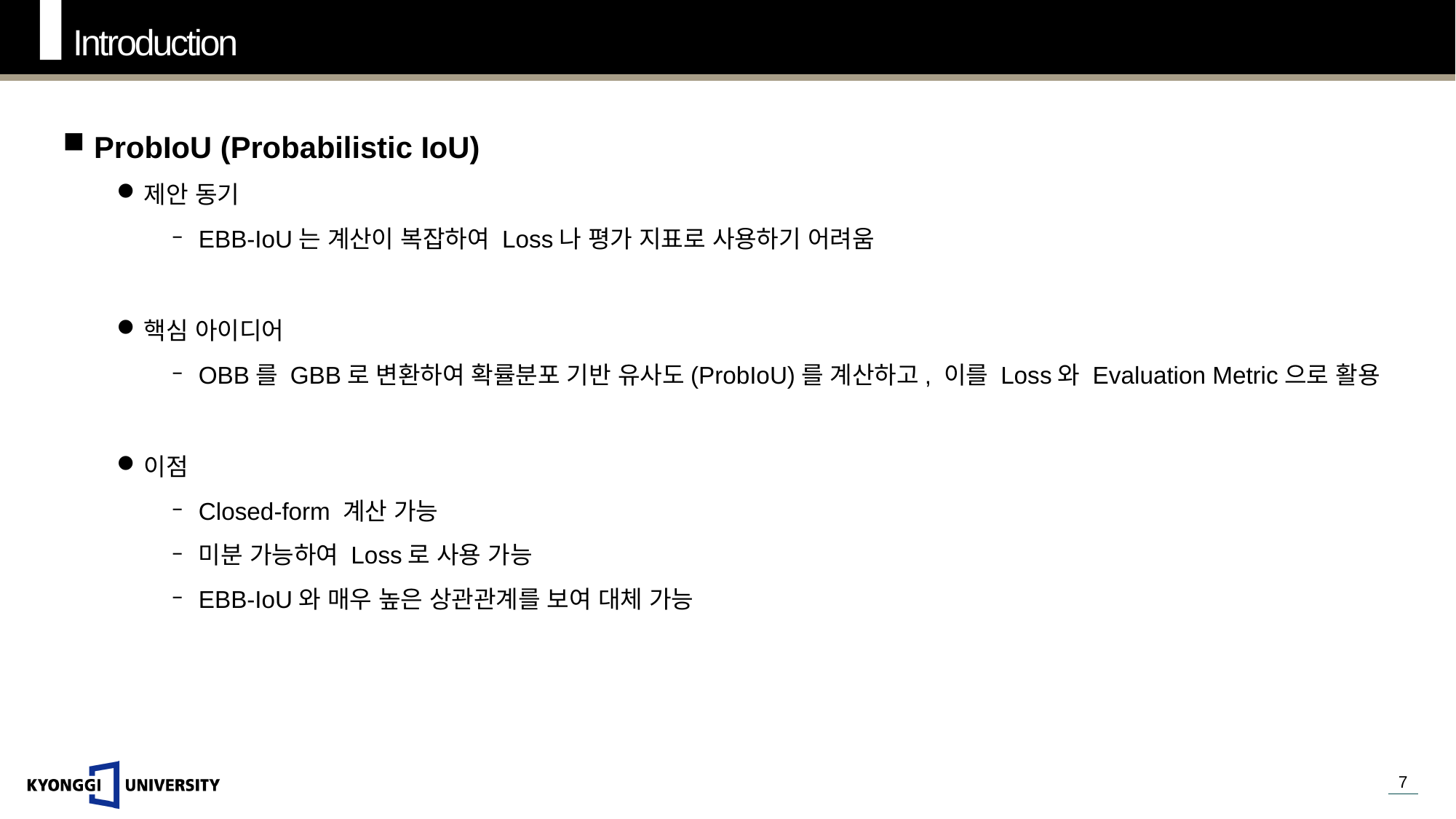

Introduction
ProbIoU (Probabilistic IoU)
제안 동기
EBB-IoU는 계산이 복잡하여 Loss나 평가 지표로 사용하기 어려움

핵심 아이디어
OBB를 GBB로 변환하여 확률분포 기반 유사도(ProbIoU)를 계산하고, 이를 Loss와 Evaluation Metric으로 활용

이점
Closed-form 계산 가능
미분 가능하여 Loss로 사용 가능
EBB-IoU와 매우 높은 상관관계를 보여 대체 가능